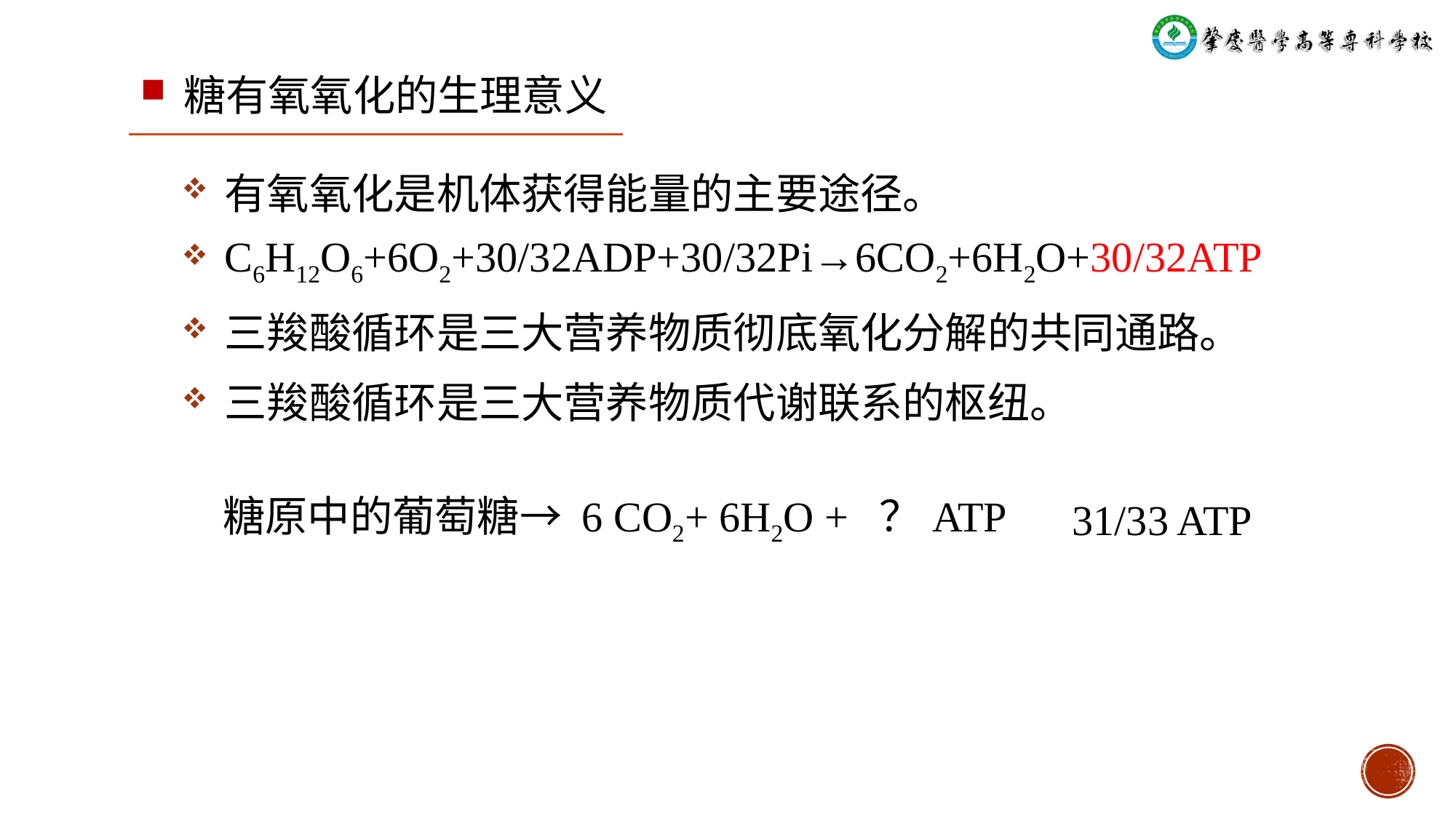

# 糖有氧氧化的生理意义
有氧氧化是机体获得能量的主要途径。
C6H12O6+6O2+30/32ADP+30/32Pi→6CO2+6H2O+30/32ATP
三羧酸循环是三大营养物质彻底氧化分解的共同通路。
三羧酸循环是三大营养物质代谢联系的枢纽。
糖原中的葡萄糖→ 6 CO2+ 6H2O +  ？ATP
31/33 ATP